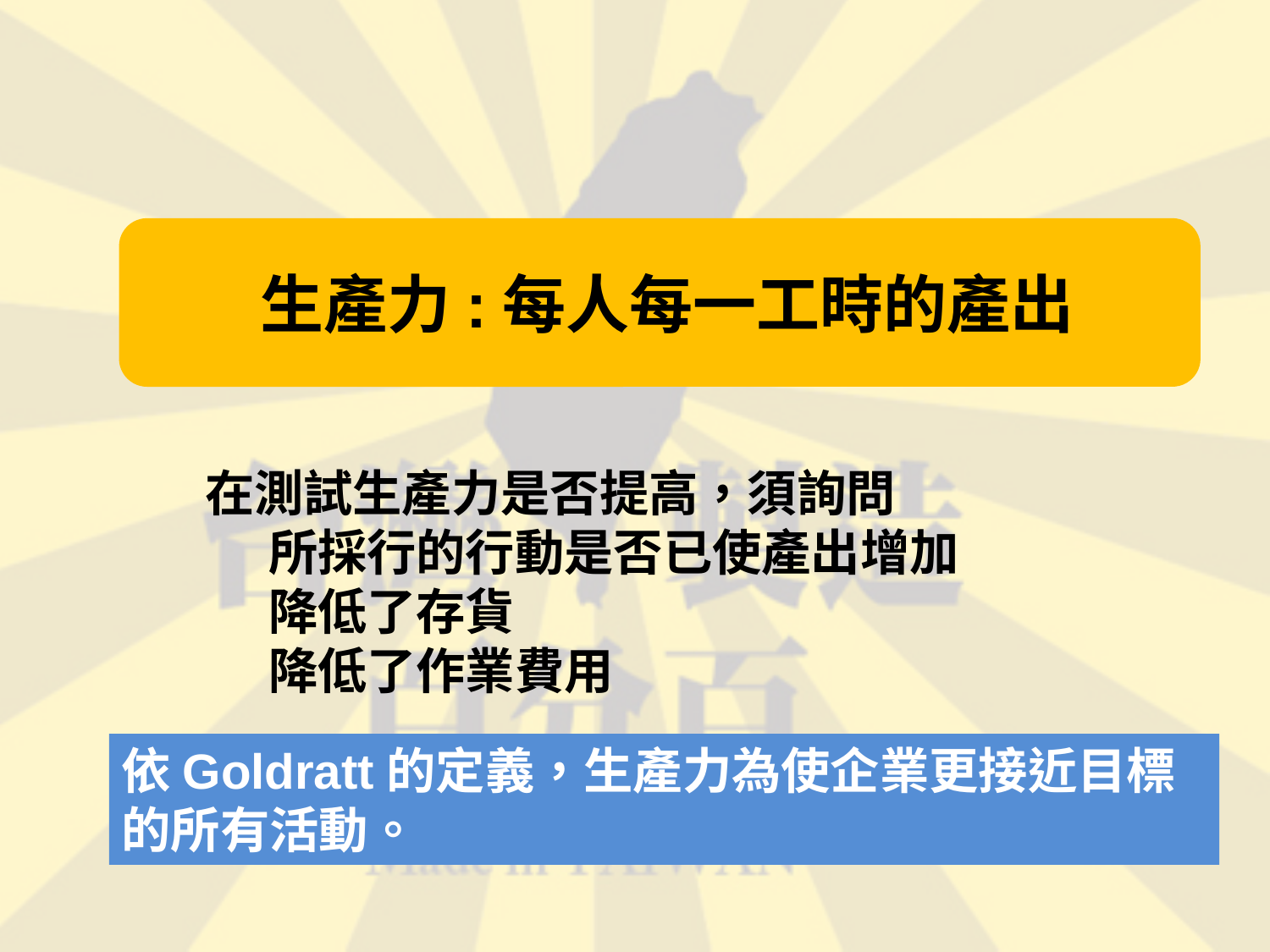

生產力:每人每一工時的產出
在測試生產力是否提高，須詢問
所採行的行動是否已使產出增加
降低了存貨
降低了作業費用
依Goldratt的定義，生產力為使企業更接近目標的所有活動。